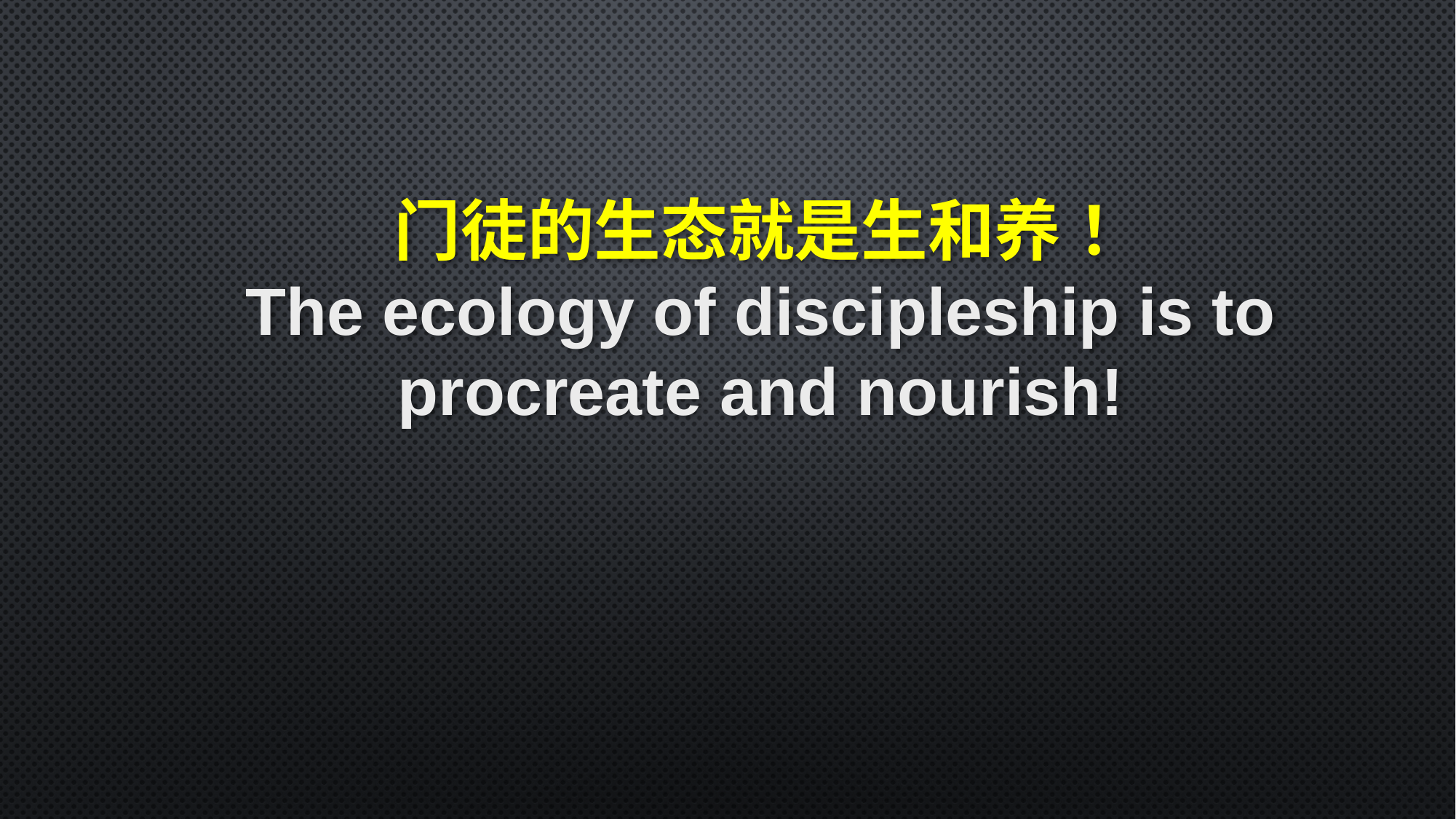

门徒的生态就是生和养！
The ecology of discipleship is to procreate and nourish!